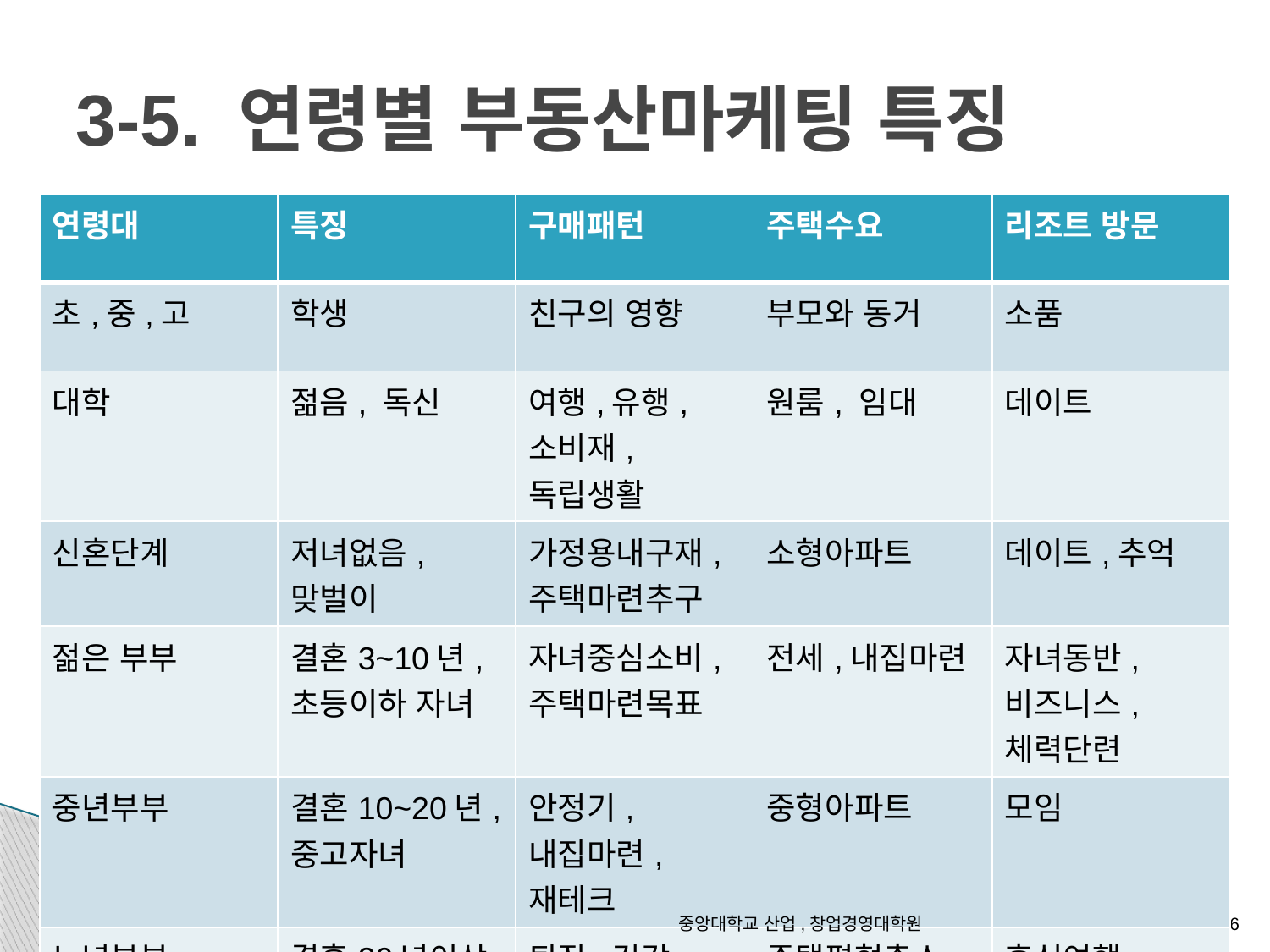

# 3-5. 연령별 부동산마케팅 특징
| 연령대 | 특징 | 구매패턴 | 주택수요 | 리조트 방문 |
| --- | --- | --- | --- | --- |
| 초,중,고 | 학생 | 친구의 영향 | 부모와 동거 | 소품 |
| 대학 | 젊음, 독신 | 여행,유행,소비재,독립생활 | 원룸, 임대 | 데이트 |
| 신혼단계 | 저녀없음,맞벌이 | 가정용내구재,주택마련추구 | 소형아파트 | 데이트,추억 |
| 젊은 부부 | 결혼3~10년, 초등이하 자녀 | 자녀중심소비,주택마련목표 | 전세,내집마련 | 자녀동반,비즈니스,체력단련 |
| 중년부부 | 결혼10~20년,중고자녀 | 안정기,내집마련,재테크 | 중형아파트 | 모임 |
| 노년부부 | 결혼30년이상 | 퇴직,건강,자녀독립지원 | 주택평형축소 | 휴식여행, |
| 고독기 | 부부사별 | 의료비 | 실버,가족의 보살핌 | 휴식 |

중앙대학교 산업,창업경영대학원
16